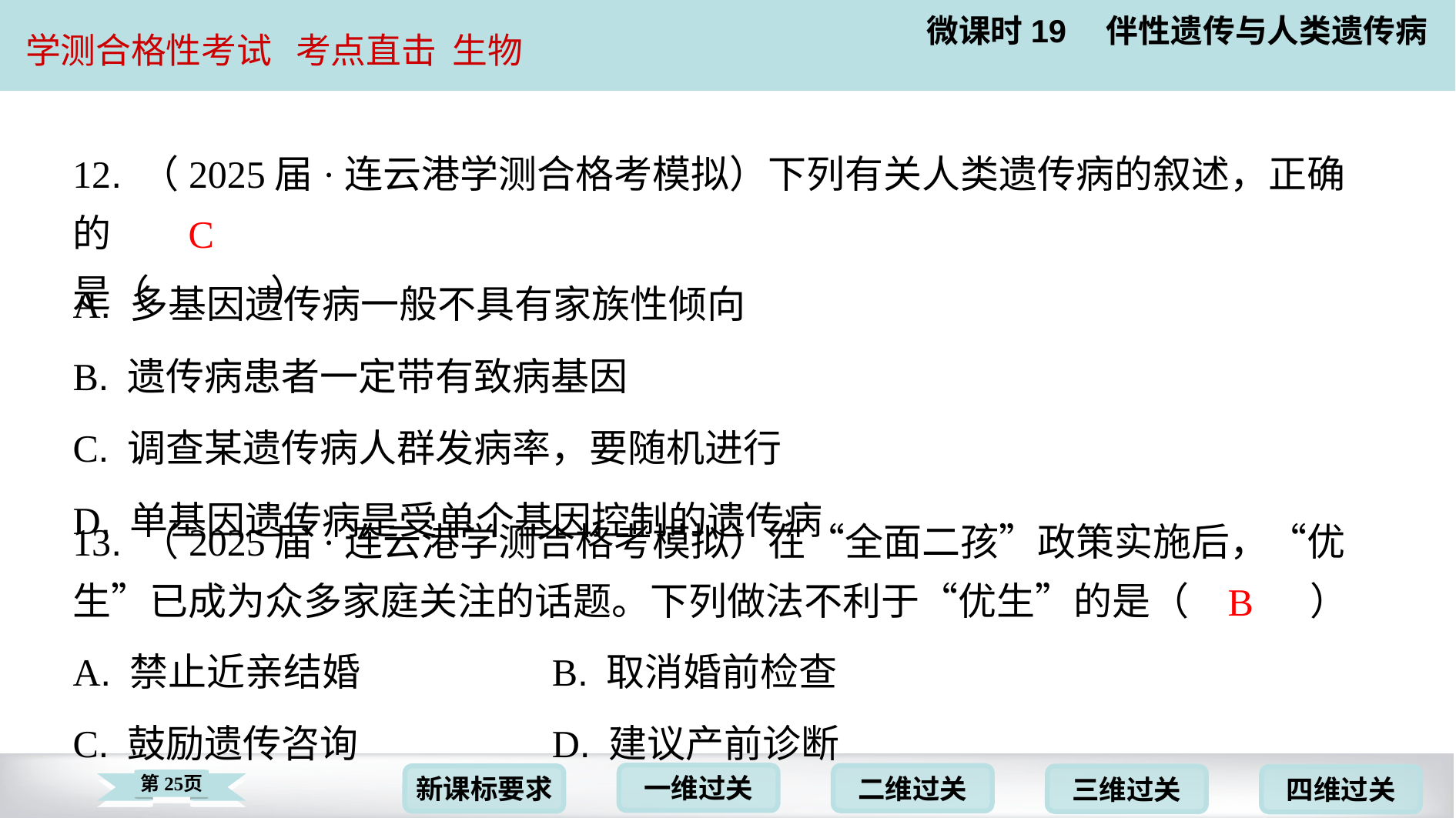

12. （2025届·连云港学测合格考模拟）下列有关人类遗传病的叙述，正确的
是（　C　）
C
| A. 多基因遗传病一般不具有家族性倾向 |
| --- |
| B. 遗传病患者一定带有致病基因 |
| C. 调查某遗传病人群发病率，要随机进行 |
| D. 单基因遗传病是受单个基因控制的遗传病 |
13. （2025届·连云港学测合格考模拟）在“全面二孩”政策实施后，“优
生”已成为众多家庭关注的话题。下列做法不利于“优生”的是（　B　）
B
| A. 禁止近亲结婚 | B. 取消婚前检查 |
| --- | --- |
| C. 鼓励遗传咨询 | D. 建议产前诊断 |